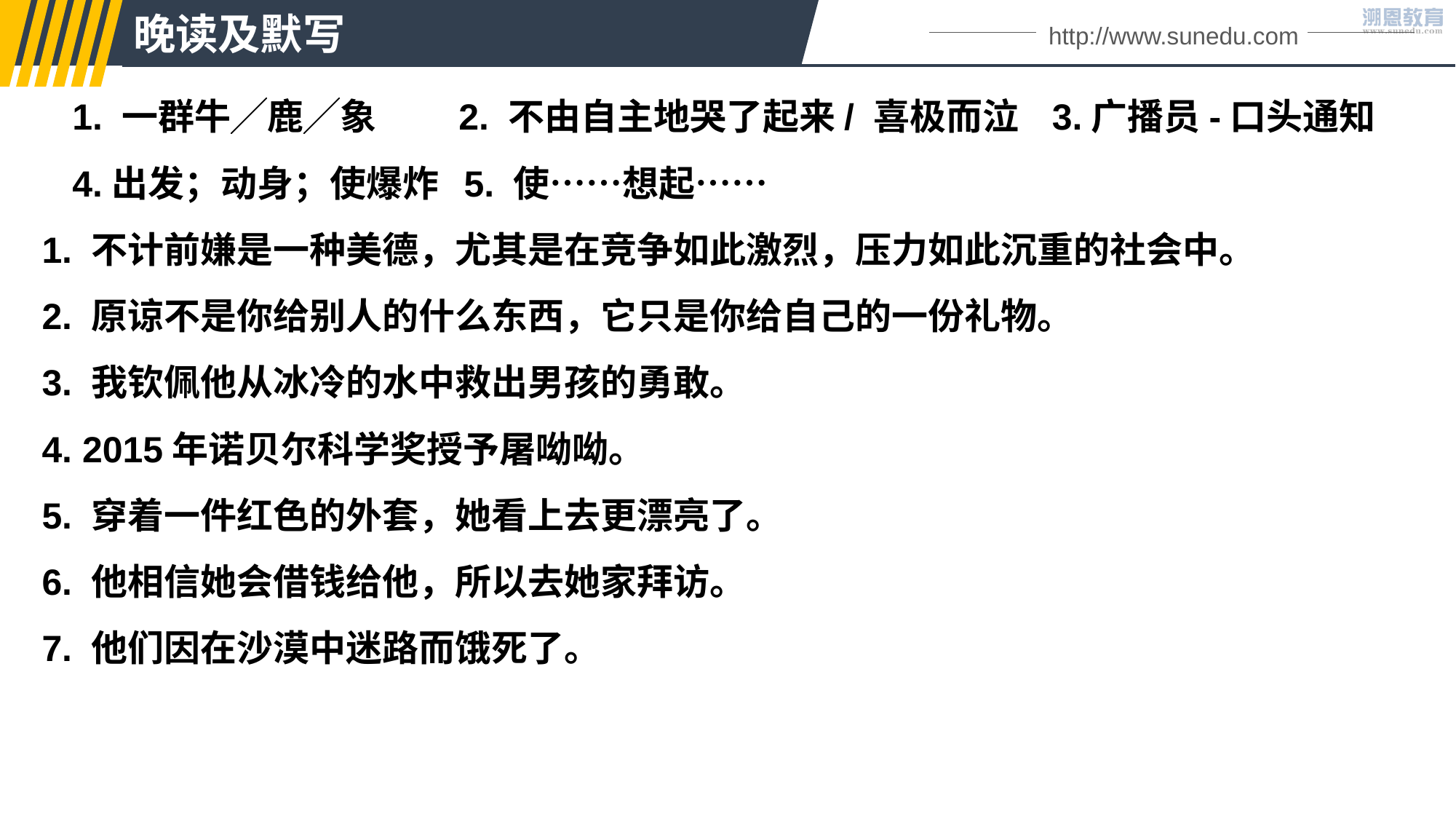

晚读及默写
http://www.sunedu.com
   1. 一群牛╱鹿╱象         2. 不由自主地哭了起来/ 喜极而泣   3.广播员-口头通知
   4.出发；动身；使爆炸  5. 使……想起……
1. 不计前嫌是一种美德，尤其是在竞争如此激烈，压力如此沉重的社会中。
2. 原谅不是你给别人的什么东西，它只是你给自己的一份礼物。
3. 我钦佩他从冰冷的水中救出男孩的勇敢。
4. 2015年诺贝尔科学奖授予屠呦呦。
5. 穿着一件红色的外套，她看上去更漂亮了。
6. 他相信她会借钱给他，所以去她家拜访。
7. 他们因在沙漠中迷路而饿死了。